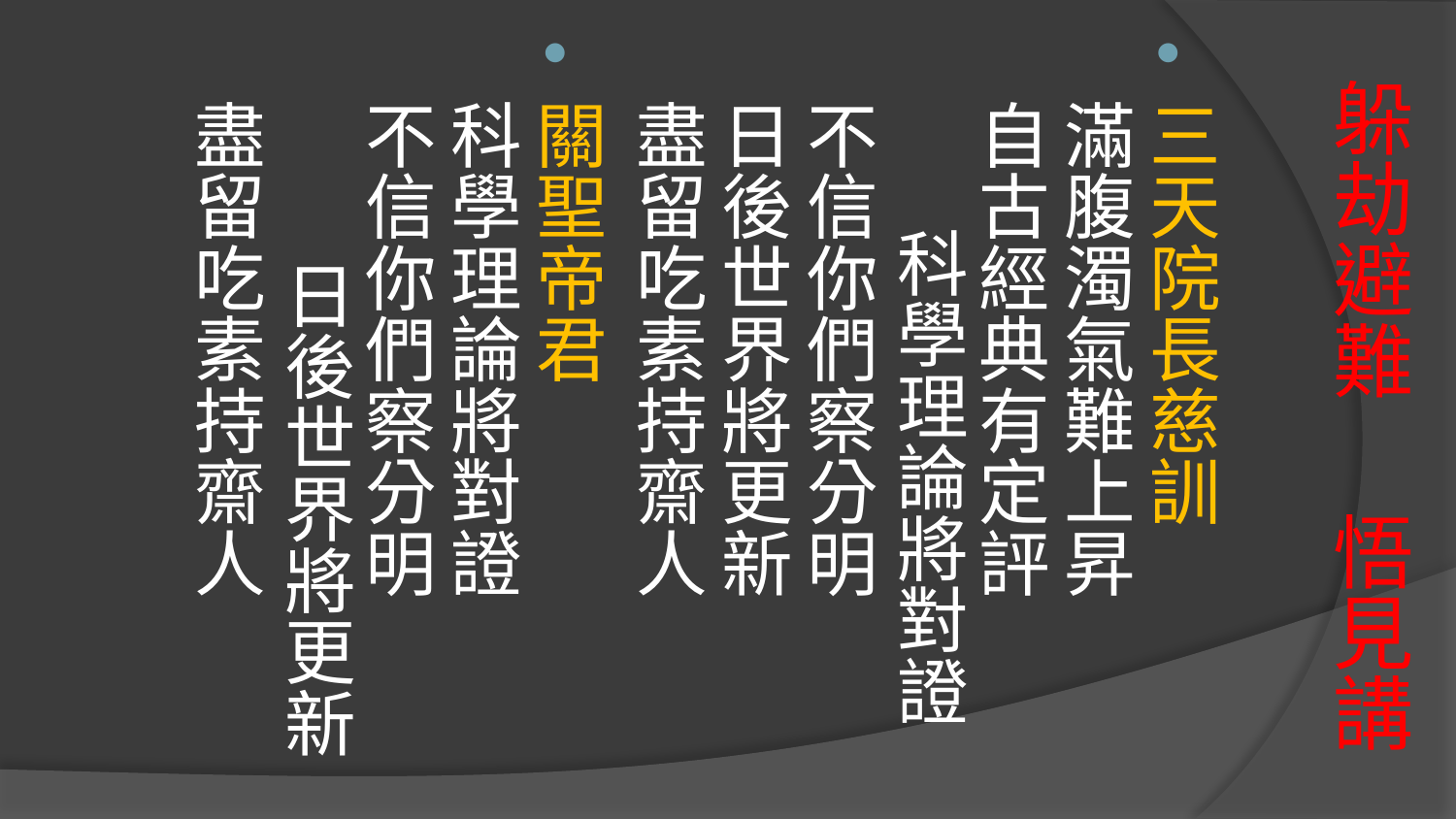

三天院長慈訓
滿腹濁氣難上昇
自古經典有定評                    科學理論將對證
不信你們察分明
日後世界將更新
盡留吃素持齋人
關聖帝君
科學理論將對證
不信你們察分明                      日後世界將更新
盡留吃素持齋人

# 躲劫避難      悟見講